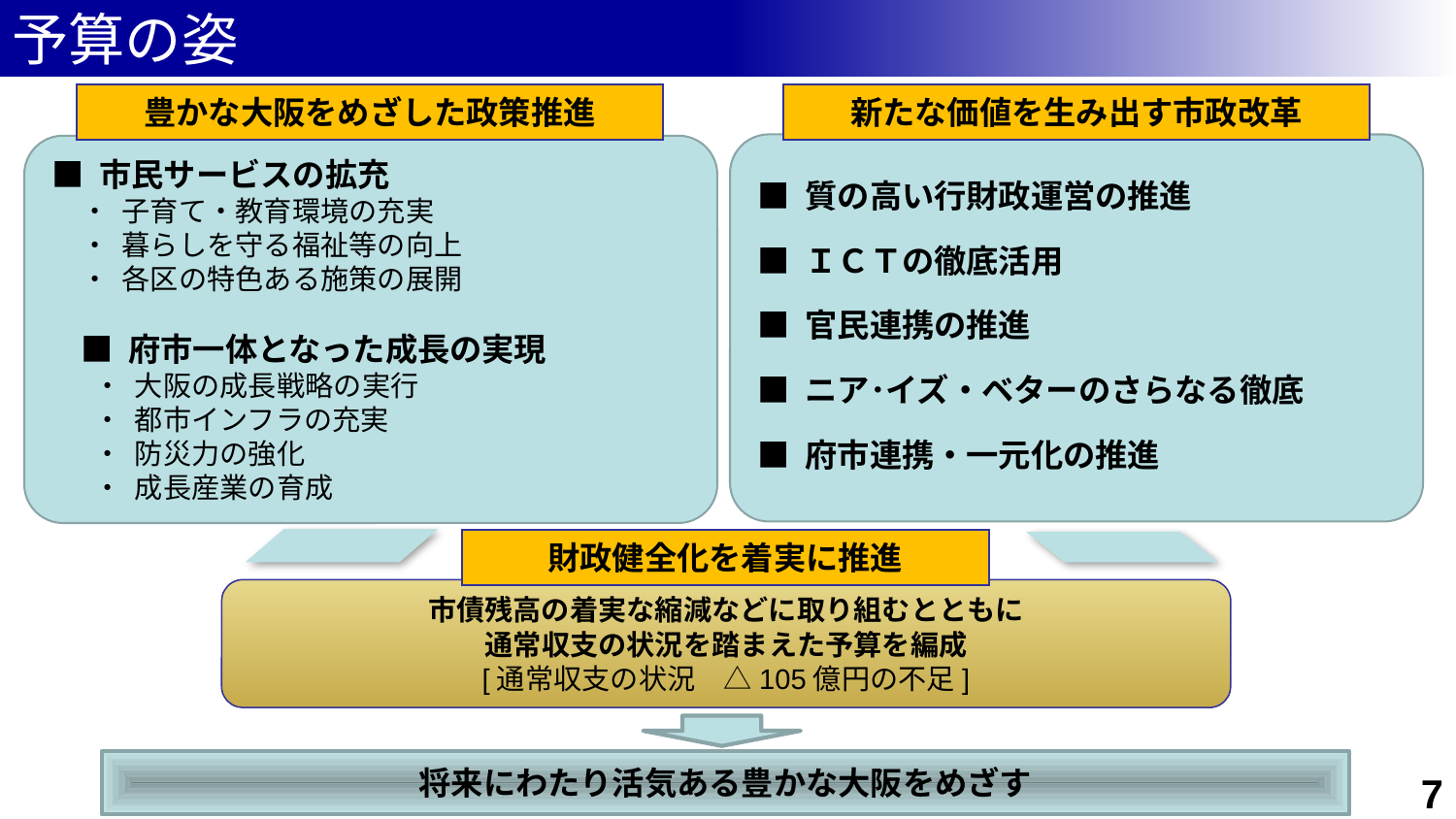

予算の姿
豊かな大阪をめざした政策推進
新たな価値を生み出す市政改革
■ 質の高い行財政運営の推進

■ ＩＣＴの徹底活用

■ 官民連携の推進

■ ニア･イズ・ベターのさらなる徹底

■ 府市連携・一元化の推進
■ 市民サービスの拡充
・  子育て・教育環境の充実
・  暮らしを守る福祉等の向上
・  各区の特色ある施策の展開

■ 府市一体となった成長の実現
 ・  大阪の成長戦略の実行
 ・  都市インフラの充実
 ・  防災力の強化
 ・  成長産業の育成

財政健全化を着実に推進

市債残高の着実な縮減などに取り組むとともに
通常収支の状況を踏まえた予算を編成
[通常収支の状況　△105億円の不足]

将来にわたり活気ある豊かな大阪をめざす
7